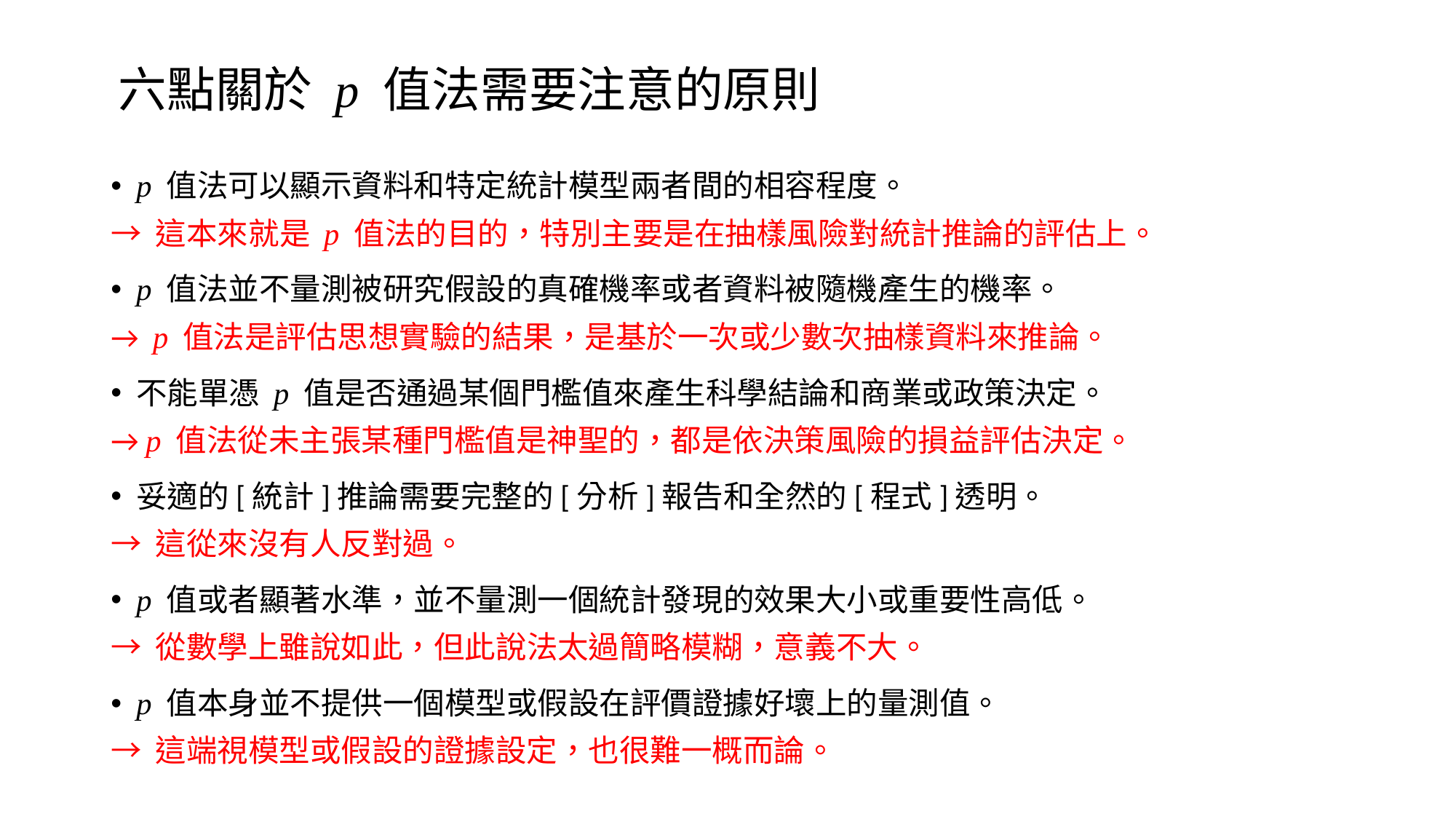

# 六點關於 p 值法需要注意的原則
p 值法可以顯示資料和特定統計模型兩者間的相容程度。
→ 這本來就是 p 值法的目的，特別主要是在抽樣風險對統計推論的評估上。
p 值法並不量測被研究假設的真確機率或者資料被隨機產生的機率。
→  p 值法是評估思想實驗的結果，是基於一次或少數次抽樣資料來推論。
不能單憑 p 值是否通過某個門檻值來產生科學結論和商業或政策決定。
→ p 值法從未主張某種門檻值是神聖的，都是依決策風險的損益評估決定。
妥適的[統計]推論需要完整的[分析]報告和全然的[程式]透明。
→ 這從來沒有人反對過。
p 值或者顯著水準，並不量測一個統計發現的效果大小或重要性高低。
→ 從數學上雖說如此，但此說法太過簡略模糊，意義不大。
p 值本身並不提供一個模型或假設在評價證據好壞上的量測值。
→ 這端視模型或假設的證據設定，也很難一概而論。